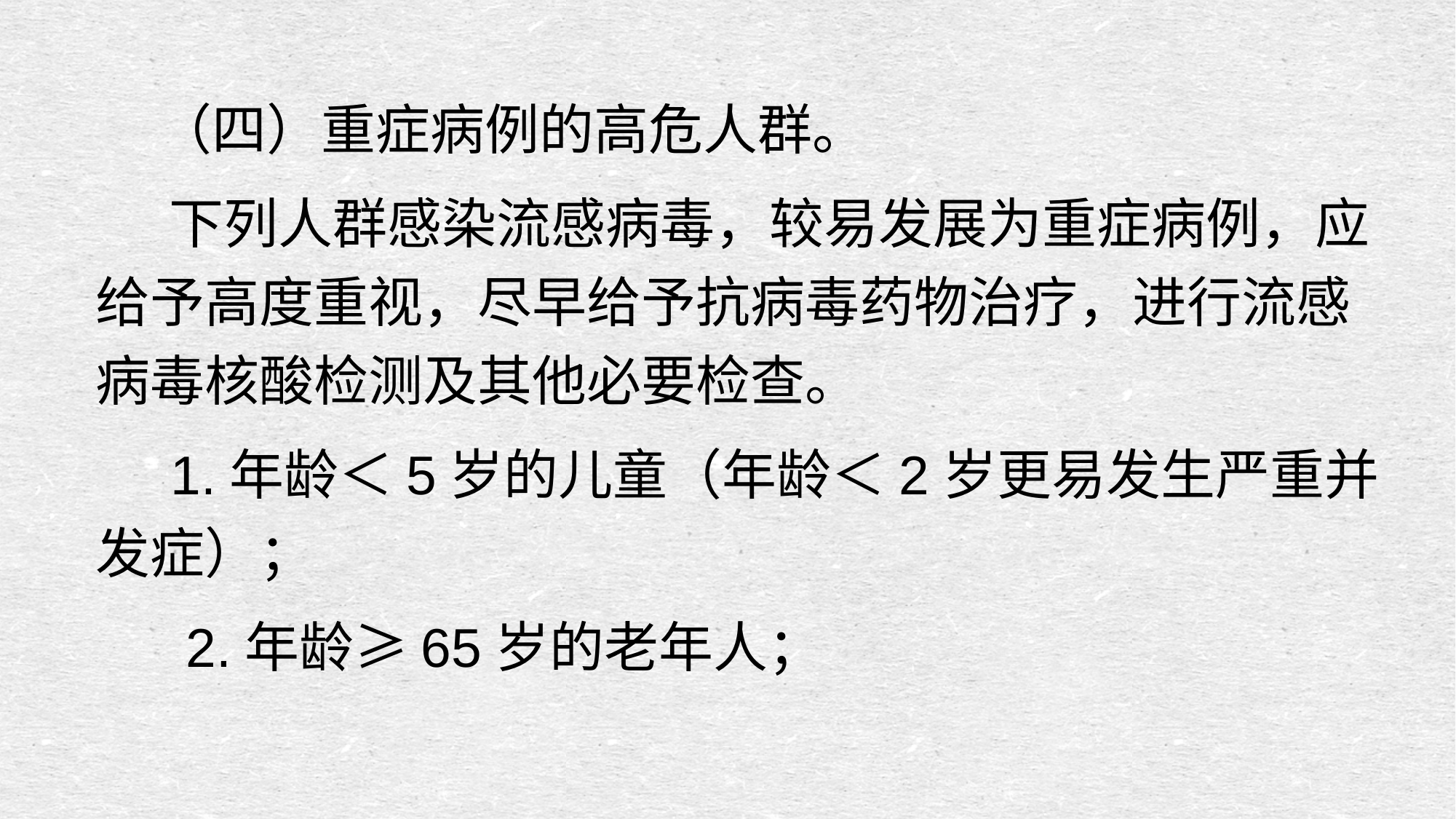

（四）重症病例的高危人群。
     下列人群感染流感病毒，较易发展为重症病例，应给予高度重视，尽早给予抗病毒药物治疗，进行流感病毒核酸检测及其他必要检查。
     1.年龄＜5岁的儿童（年龄＜2岁更易发生严重并发症）；
      2.年龄≥65岁的老年人；